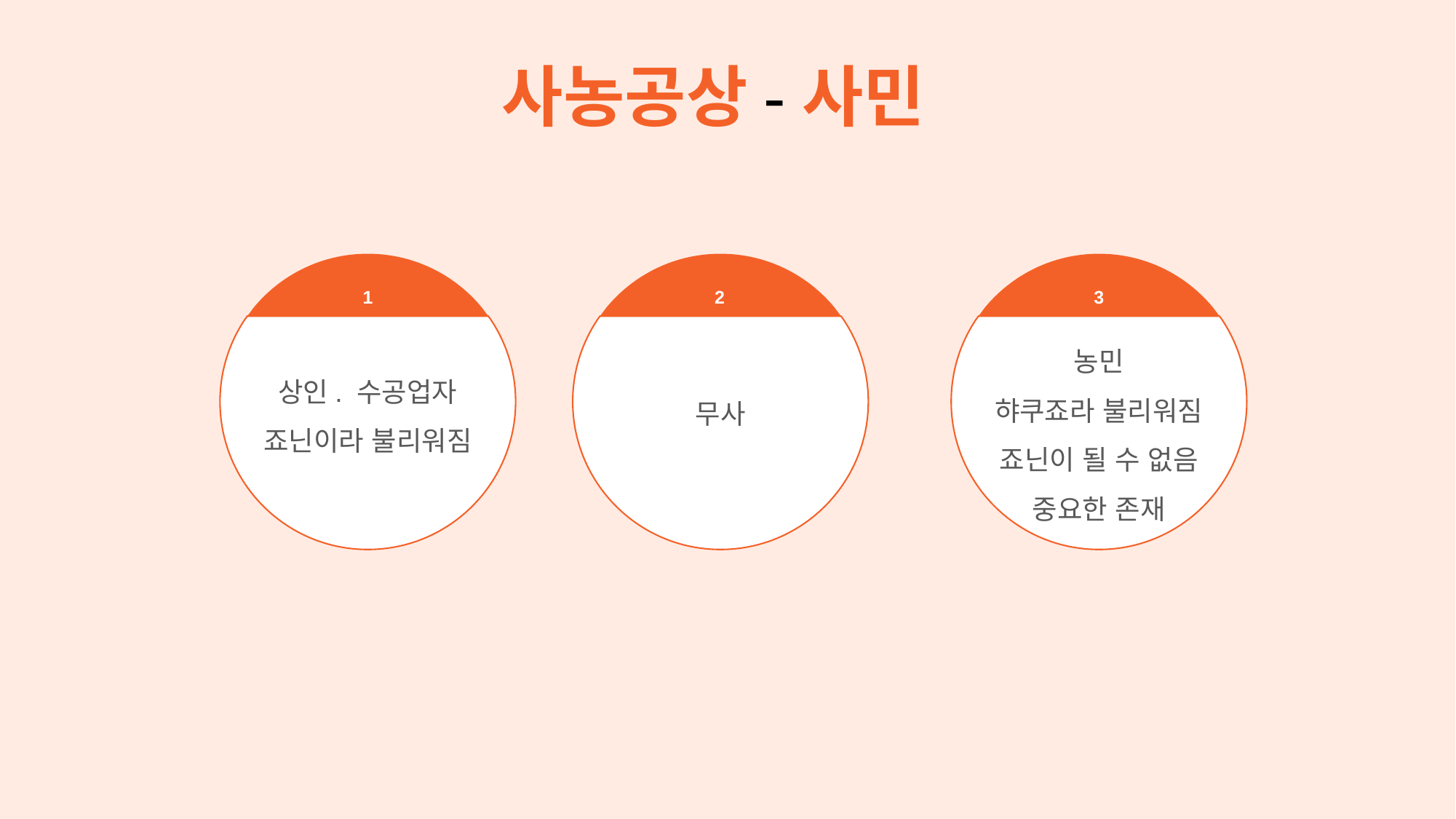

사농공상-사민

1
2
3

농민
햐쿠죠라 불리워짐
죠닌이 될 수 없음
중요한 존재
상인. 수공업자
죠닌이라 불리워짐
무사